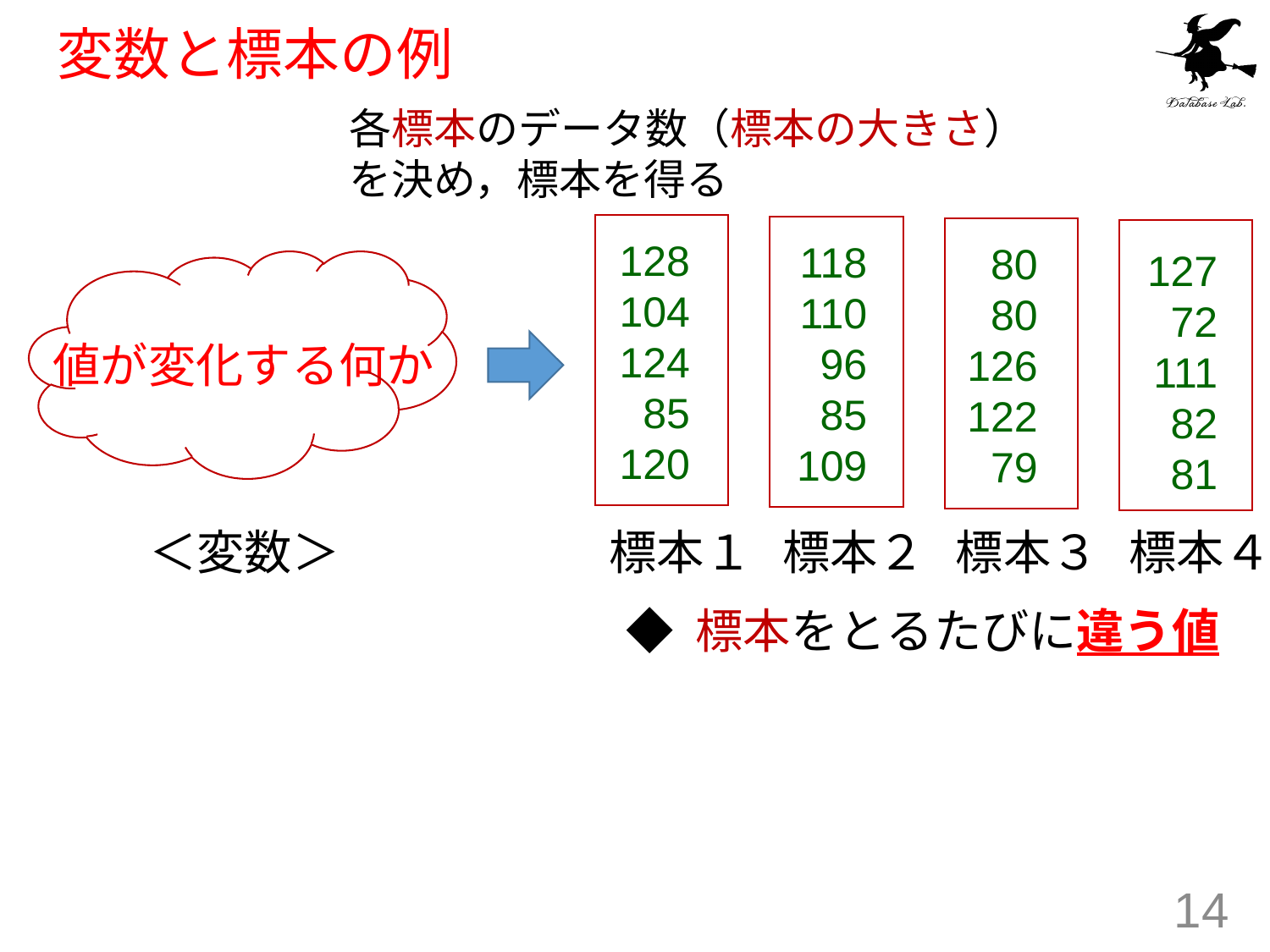

# 変数と標本の例
各標本のデータ数（標本の大きさ）
を決め，標本を得る

128
104
124
85
120
118
110
96
85
109
80
80
126
122
79
127
72
111
82
81

値が変化する何か

標本４
標本２
標本３
＜変数＞
標本１
◆ 標本をとるたびに違う値

14